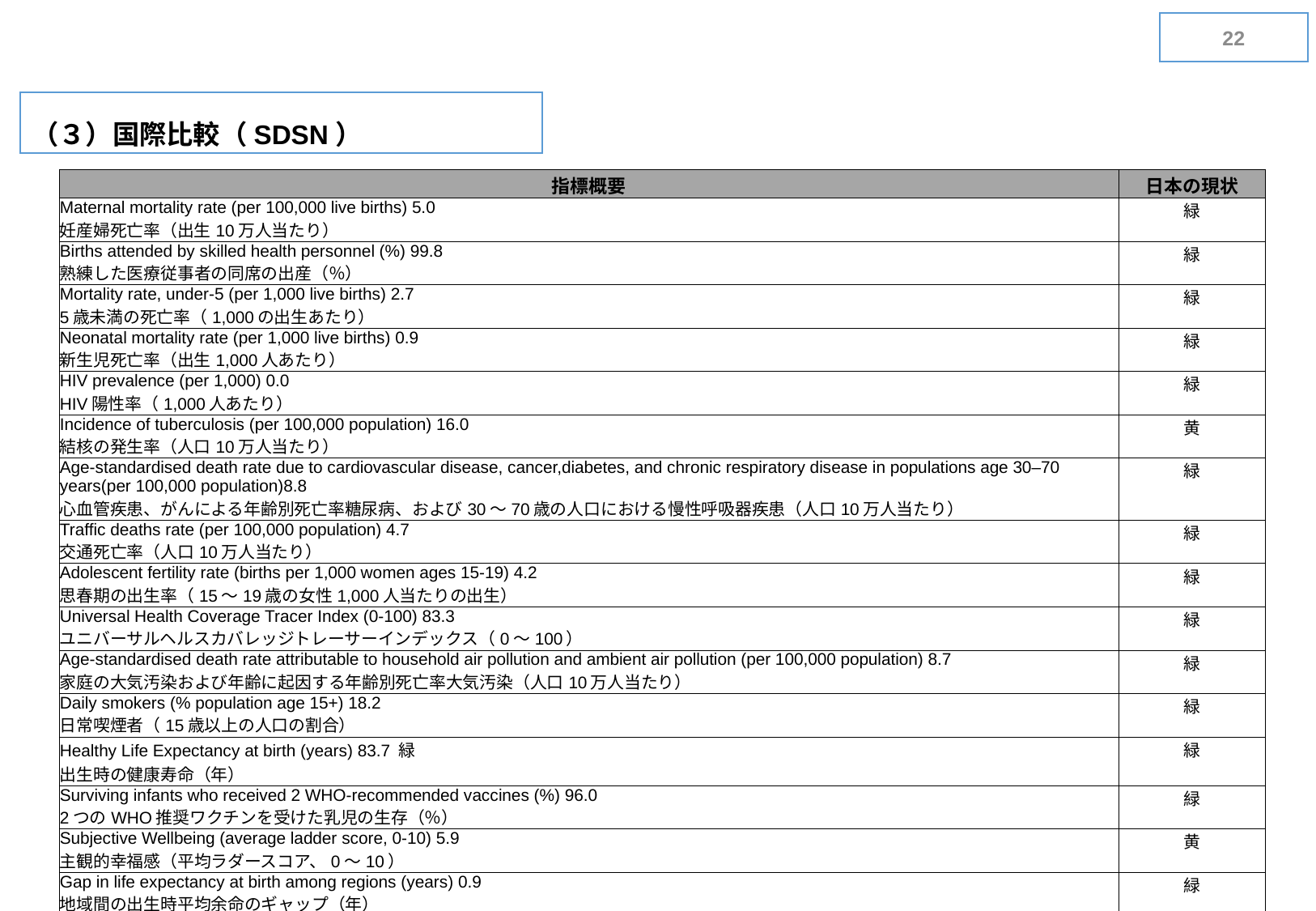

22
（３）国際比較（SDSN）
| 指標概要 | 日本の現状 |
| --- | --- |
| Maternal mortality rate (per 100,000 live births) 5.0 妊産婦死亡率（出生10万人当たり） | 緑 |
| Births attended by skilled health personnel (%) 99.8 熟練した医療従事者の同席の出産（％） | 緑 |
| Mortality rate, under-5 (per 1,000 live births) 2.7 5歳未満の死亡率（1,000の出生あたり） | 緑 |
| Neonatal mortality rate (per 1,000 live births) 0.9 新生児死亡率（出生1,000人あたり） | 緑 |
| HIV prevalence (per 1,000) 0.0 HIV陽性率（1,000人あたり） | 緑 |
| Incidence of tuberculosis (per 100,000 population) 16.0 結核の発生率（人口10万人当たり） | 黄 |
| Age-standardised death rate due to cardiovascular disease, cancer,diabetes, and chronic respiratory disease in populations age 30–70 years(per 100,000 population)8.8 心血管疾患、がんによる年齢別死亡率糖尿病、および30〜70歳の人口における慢性呼吸器疾患（人口10万人当たり） | 緑 |
| Traffic deaths rate (per 100,000 population) 4.7 交通死亡率（人口10万人当たり） | 緑 |
| Adolescent fertility rate (births per 1,000 women ages 15-19) 4.2 思春期の出生率（15〜19歳の女性1,000人当たりの出生） | 緑 |
| Universal Health Coverage Tracer Index (0-100) 83.3 ユニバーサルヘルスカバレッジトレーサーインデックス（0〜100） | 緑 |
| Age-standardised death rate attributable to household air pollution and ambient air pollution (per 100,000 population) 8.7 家庭の大気汚染および年齢に起因する年齢別死亡率大気汚染（人口10万人当たり） | 緑 |
| Daily smokers (% population age 15+) 18.2 日常喫煙者（15歳以上の人口の割合） | 緑 |
| Healthy Life Expectancy at birth (years) 83.7 緑 出生時の健康寿命（年） | 緑 |
| Surviving infants who received 2 WHO-recommended vaccines (%) 96.0 2つのWHO推奨ワクチンを受けた乳児の生存（％） | 緑 |
| Subjective Wellbeing (average ladder score, 0-10) 5.9 主観的幸福感（平均ラダースコア、0〜10） | 黄 |
| Gap in life expectancy at birth among regions (years) 0.9 地域間の出生時平均余命のギャップ（年） | 緑 |
| Gap in self-reported health by income (0-100) 11.4 緑 収入による自己申告による健康度の差（0〜100） | 緑 |